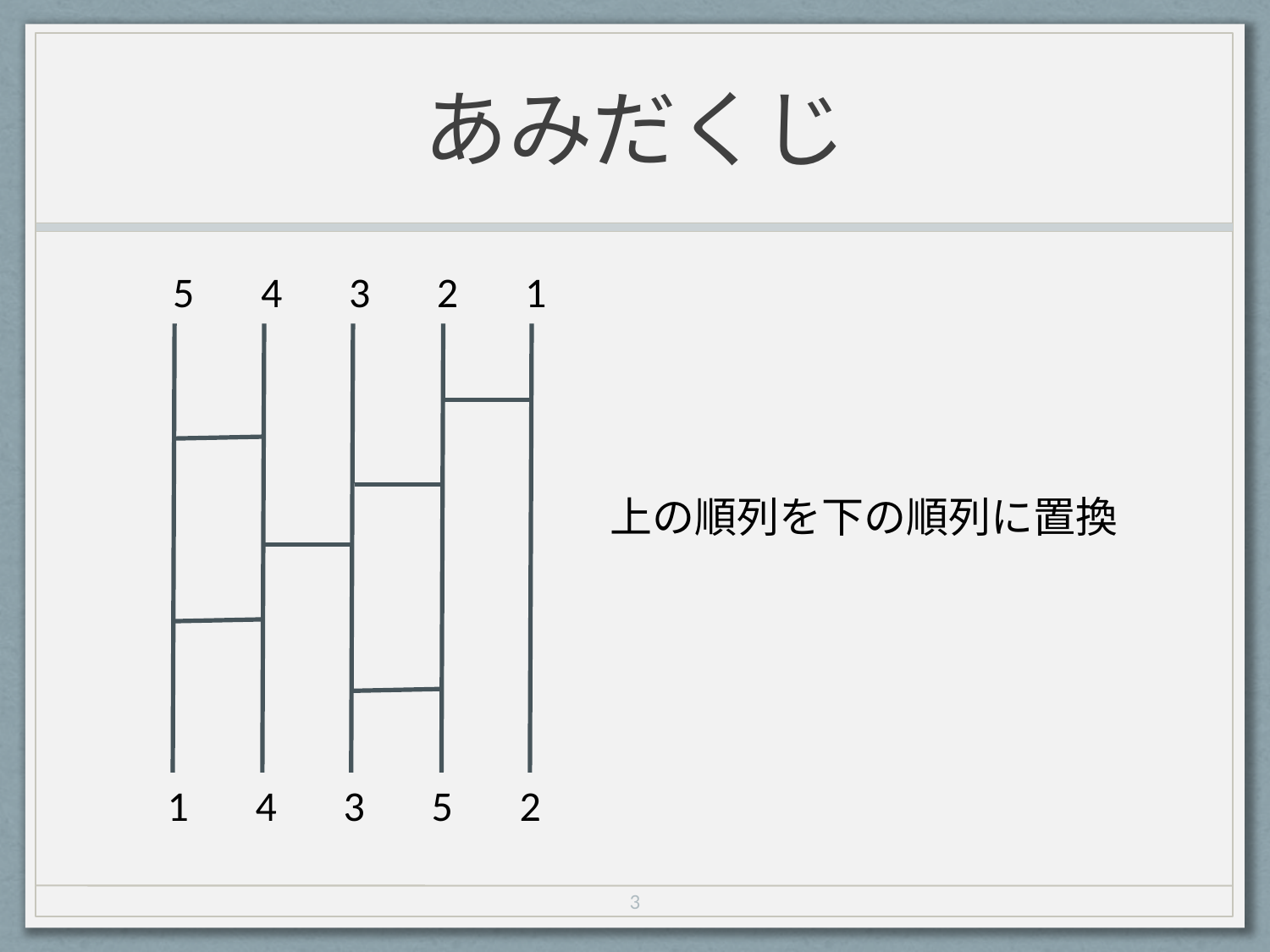

# あみだくじ
5       4       3       2       1
上の順列を下の順列に置換
1       4       3       5       2
3